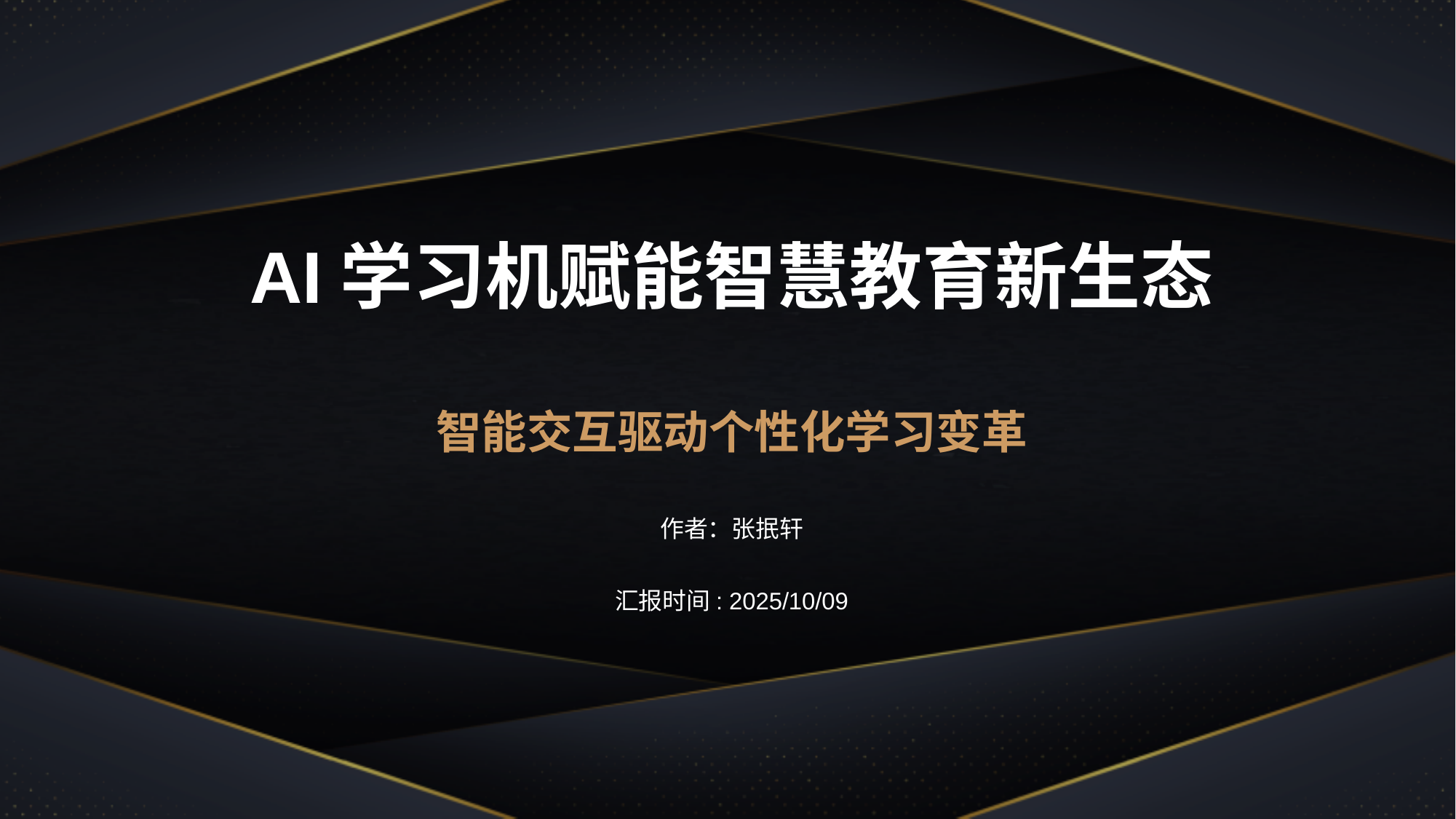

AI学习机赋能智慧教育新生态
智能交互驱动个性化学习变革

作者：张抿轩

汇报时间: 2025/10/09